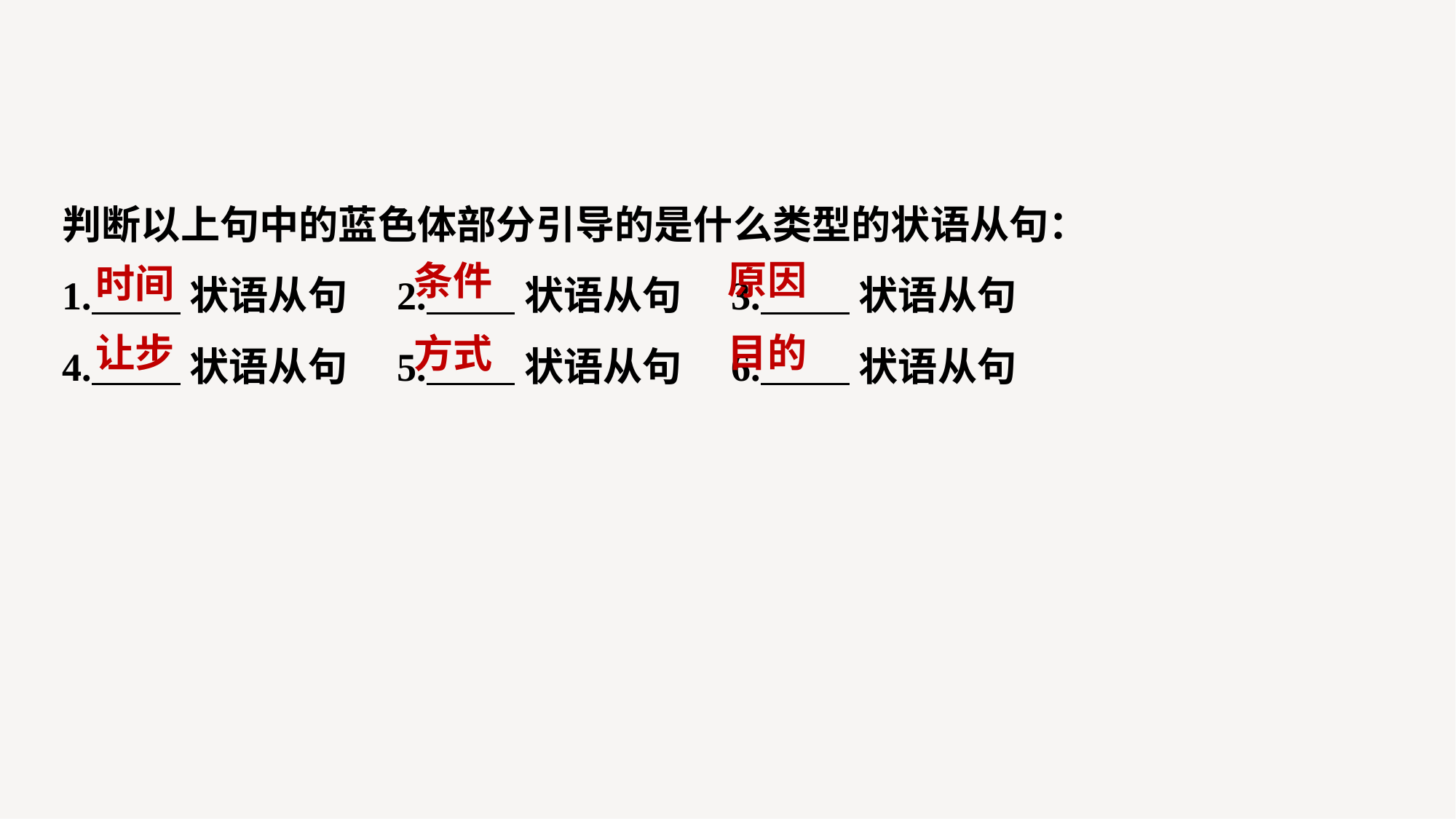

判断以上句中的蓝色体部分引导的是什么类型的状语从句：
1.         状语从句　2.         状语从句　3.         状语从句
4.         状语从句　5.         状语从句　6.         状语从句
原因
条件
时间
让步
目的
方式